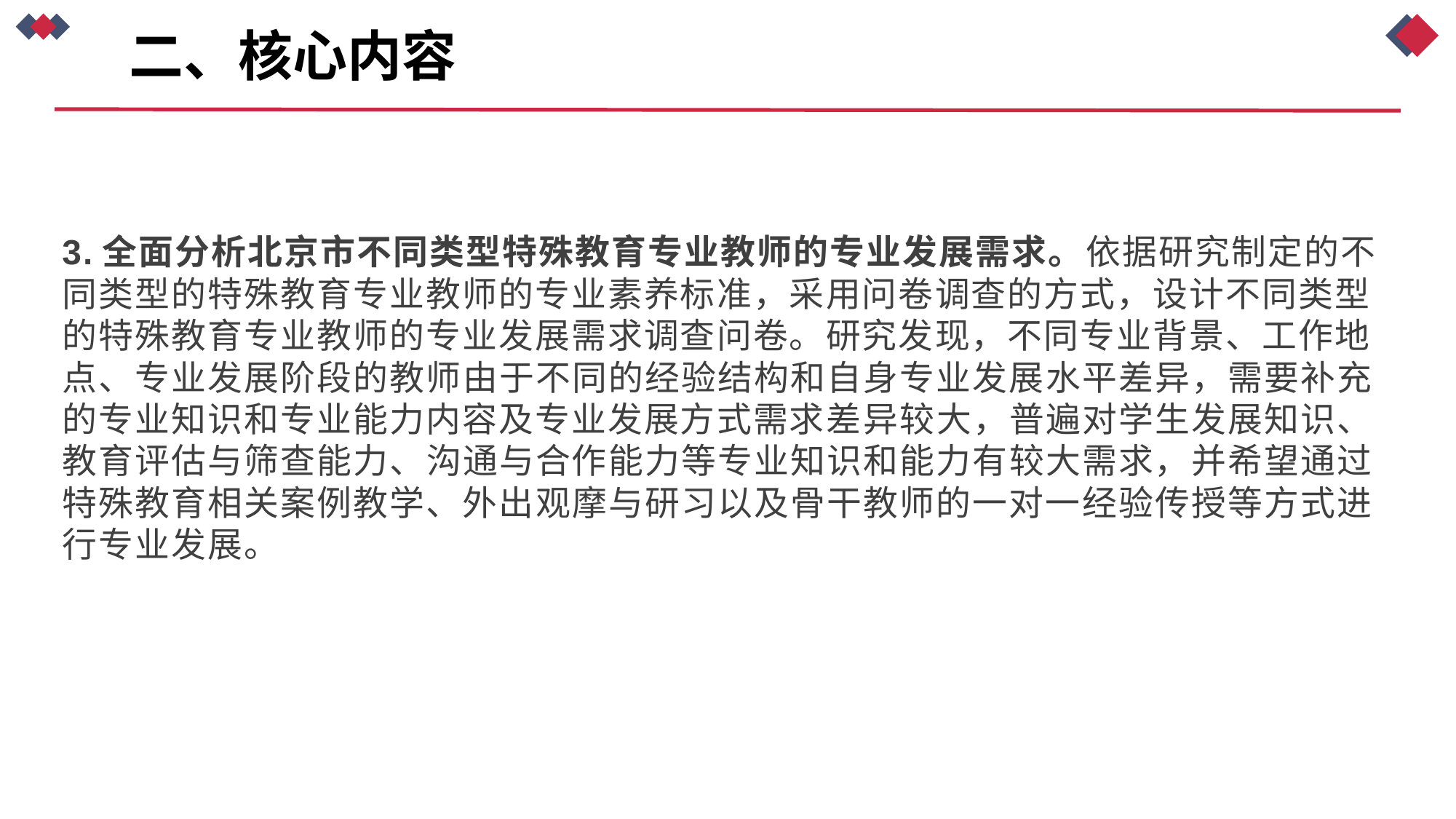

二、核心内容
3.全面分析北京市不同类型特殊教育专业教师的专业发展需求。依据研究制定的不同类型的特殊教育专业教师的专业素养标准，采用问卷调查的方式，设计不同类型的特殊教育专业教师的专业发展需求调查问卷。研究发现，不同专业背景、工作地点、专业发展阶段的教师由于不同的经验结构和自身专业发展水平差异，需要补充的专业知识和专业能力内容及专业发展方式需求差异较大，普遍对学生发展知识、教育评估与筛查能力、沟通与合作能力等专业知识和能力有较大需求，并希望通过特殊教育相关案例教学、外出观摩与研习以及骨干教师的一对一经验传授等方式进行专业发展。